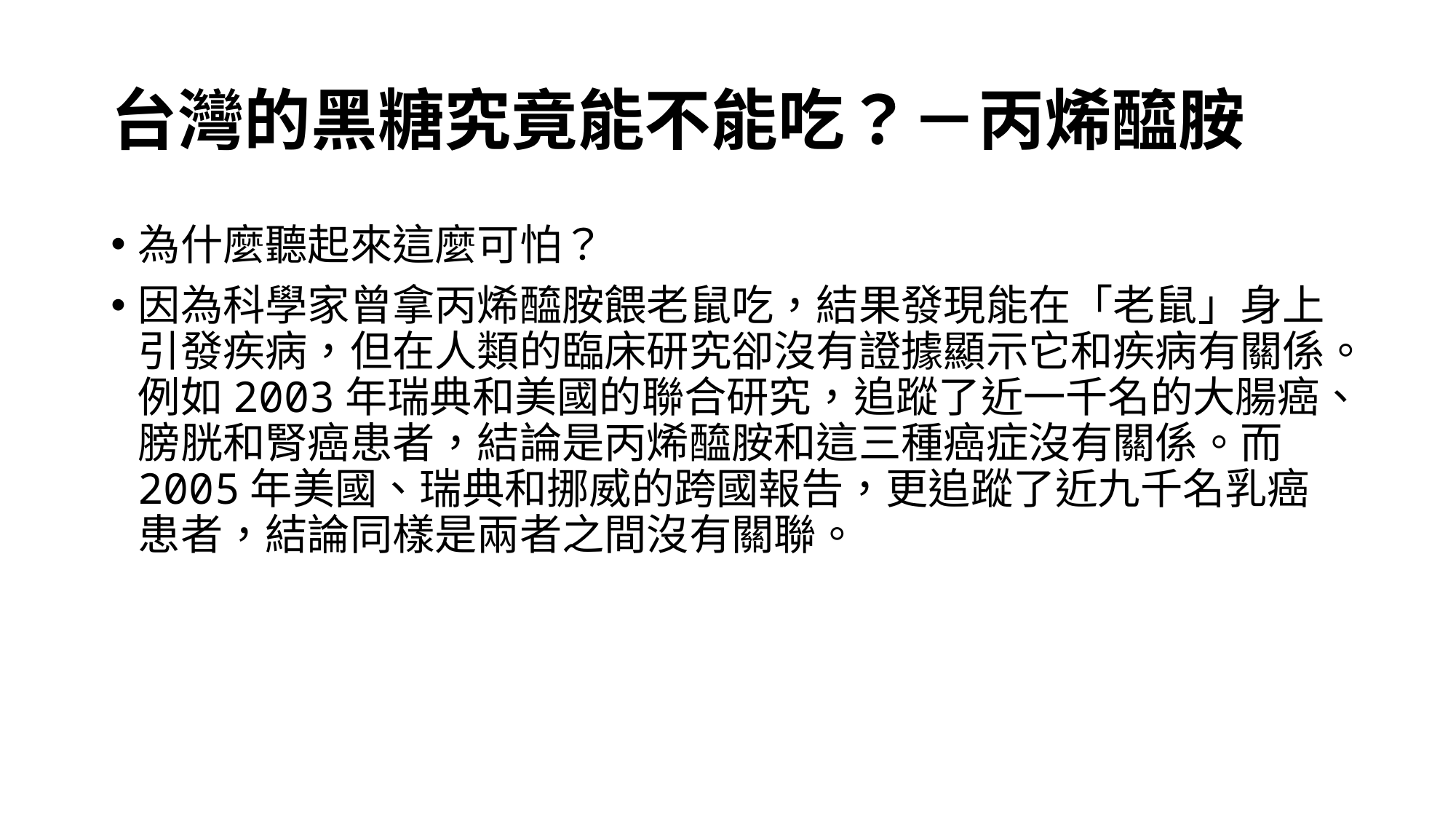

# 台灣的黑糖究竟能不能吃？－丙烯醯胺
為什麼聽起來這麼可怕？
因為科學家曾拿丙烯醯胺餵老鼠吃，結果發現能在「老鼠」身上引發疾病，但在人類的臨床研究卻沒有證據顯示它和疾病有關係。例如2003年瑞典和美國的聯合研究，追蹤了近一千名的大腸癌、膀胱和腎癌患者，結論是丙烯醯胺和這三種癌症沒有關係。而2005年美國、瑞典和挪威的跨國報告，更追蹤了近九千名乳癌患者，結論同樣是兩者之間沒有關聯。